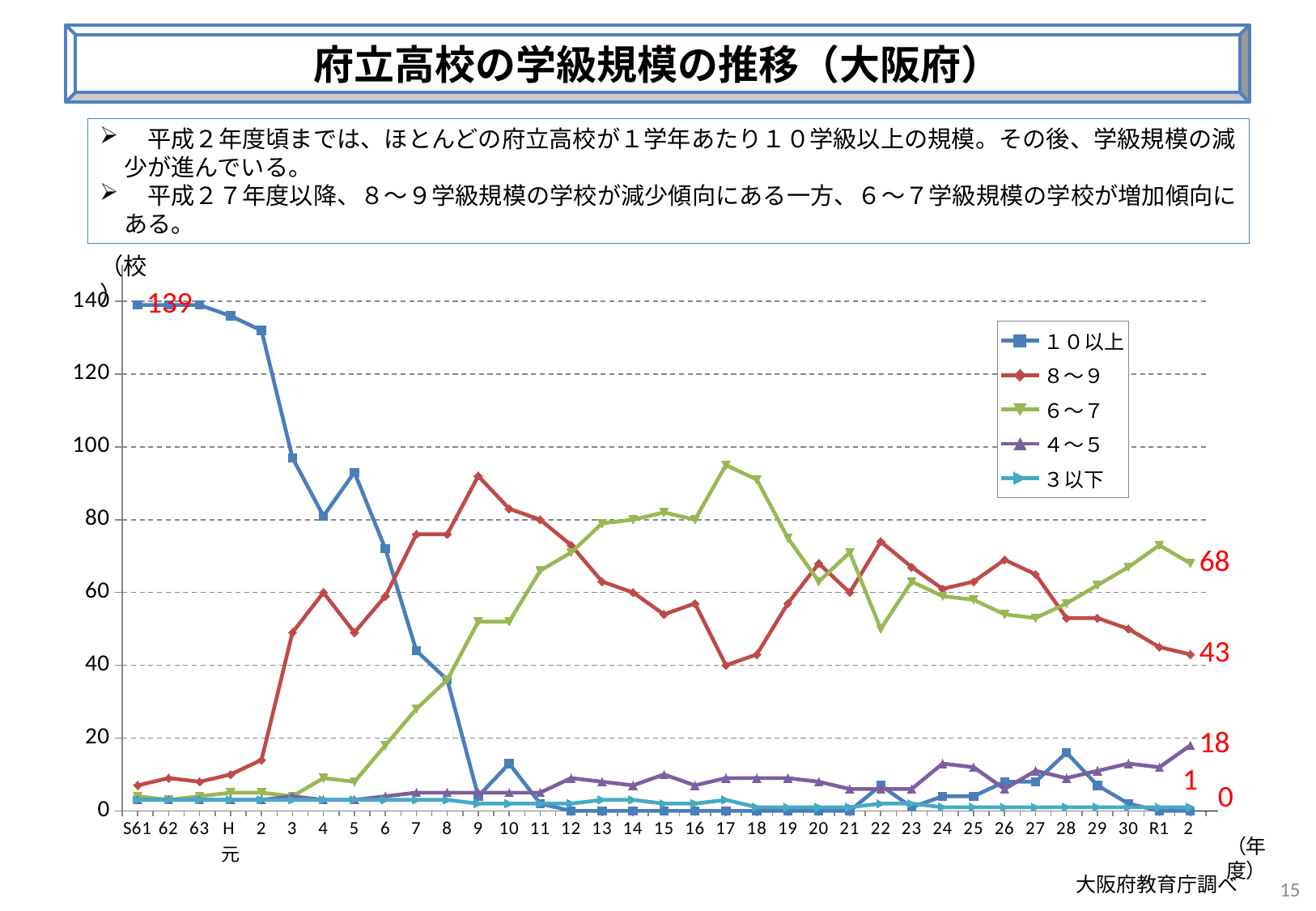

府立高校の学級規模の推移（大阪府）
　平成２年度頃までは、ほとんどの府立高校が１学年あたり１０学級以上の規模。その後、学級規模の減少が進んでいる。
　平成２７年度以降、８～９学級規模の学校が減少傾向にある一方、６～７学級規模の学校が増加傾向にある。

### Chart

| Category | １０以上 | ８～９ | ６～７ | ４～５ | ３以下 |
|---|---|---|---|---|---|
| S61 | 139.0 | 7.0 | 4.0 | 3.0 | 3.0 |
| 62 | 139.0 | 9.0 | 3.0 | 3.0 | 3.0 |
| 63 | 139.0 | 8.0 | 4.0 | 3.0 | 3.0 |
| H元 | 136.0 | 10.0 | 5.0 | 3.0 | 3.0 |
| 2 | 132.0 | 14.0 | 5.0 | 3.0 | 3.0 |
| 3 | 97.0 | 49.0 | 4.0 | 4.0 | 3.0 |
| 4 | 81.0 | 60.0 | 9.0 | 3.0 | 3.0 |
| 5 | 93.0 | 49.0 | 8.0 | 3.0 | 3.0 |
| 6 | 72.0 | 59.0 | 18.0 | 4.0 | 3.0 |
| 7 | 44.0 | 76.0 | 28.0 | 5.0 | 3.0 |
| 8 | 36.0 | 76.0 | 36.0 | 5.0 | 3.0 |
| 9 | 4.0 | 92.0 | 52.0 | 5.0 | 2.0 |
| 10 | 13.0 | 83.0 | 52.0 | 5.0 | 2.0 |
| 11 | 2.0 | 80.0 | 66.0 | 5.0 | 2.0 |
| 12 | 0.0 | 73.0 | 71.0 | 9.0 | 2.0 |
| 13 | 0.0 | 63.0 | 79.0 | 8.0 | 3.0 |
| 14 | 0.0 | 60.0 | 80.0 | 7.0 | 3.0 |
| 15 | 0.0 | 54.0 | 82.0 | 10.0 | 2.0 |
| 16 | 0.0 | 57.0 | 80.0 | 7.0 | 2.0 |
| 17 | 0.0 | 40.0 | 95.0 | 9.0 | 3.0 |
| 18 | 0.0 | 43.0 | 91.0 | 9.0 | 1.0 |
| 19 | 0.0 | 57.0 | 75.0 | 9.0 | 1.0 |
| 20 | 0.0 | 68.0 | 63.0 | 8.0 | 1.0 |
| 21 | 0.0 | 60.0 | 71.0 | 6.0 | 1.0 |
| 22 | 7.0 | 74.0 | 50.0 | 6.0 | 2.0 |
| 23 | 1.0 | 67.0 | 63.0 | 6.0 | 2.0 |
| 24 | 4.0 | 61.0 | 59.0 | 13.0 | 1.0 |
| 25 | 4.0 | 63.0 | 58.0 | 12.0 | 1.0 |
| 26 | 8.0 | 69.0 | 54.0 | 6.0 | 1.0 |
| 27 | 8.0 | 65.0 | 53.0 | 11.0 | 1.0 |
| 28 | 16.0 | 53.0 | 57.0 | 9.0 | 1.0 |
| 29 | 7.0 | 53.0 | 62.0 | 11.0 | 1.0 |
| 30 | 2.0 | 50.0 | 67.0 | 13.0 | 1.0 |
| R1 | 0.0 | 45.0 | 73.0 | 12.0 | 1.0 |
| 2  | 0.0 | 43.0 | 68.0 | 18.0 | 1.0 |
（校）
（年度）
15
大阪府教育庁調べ